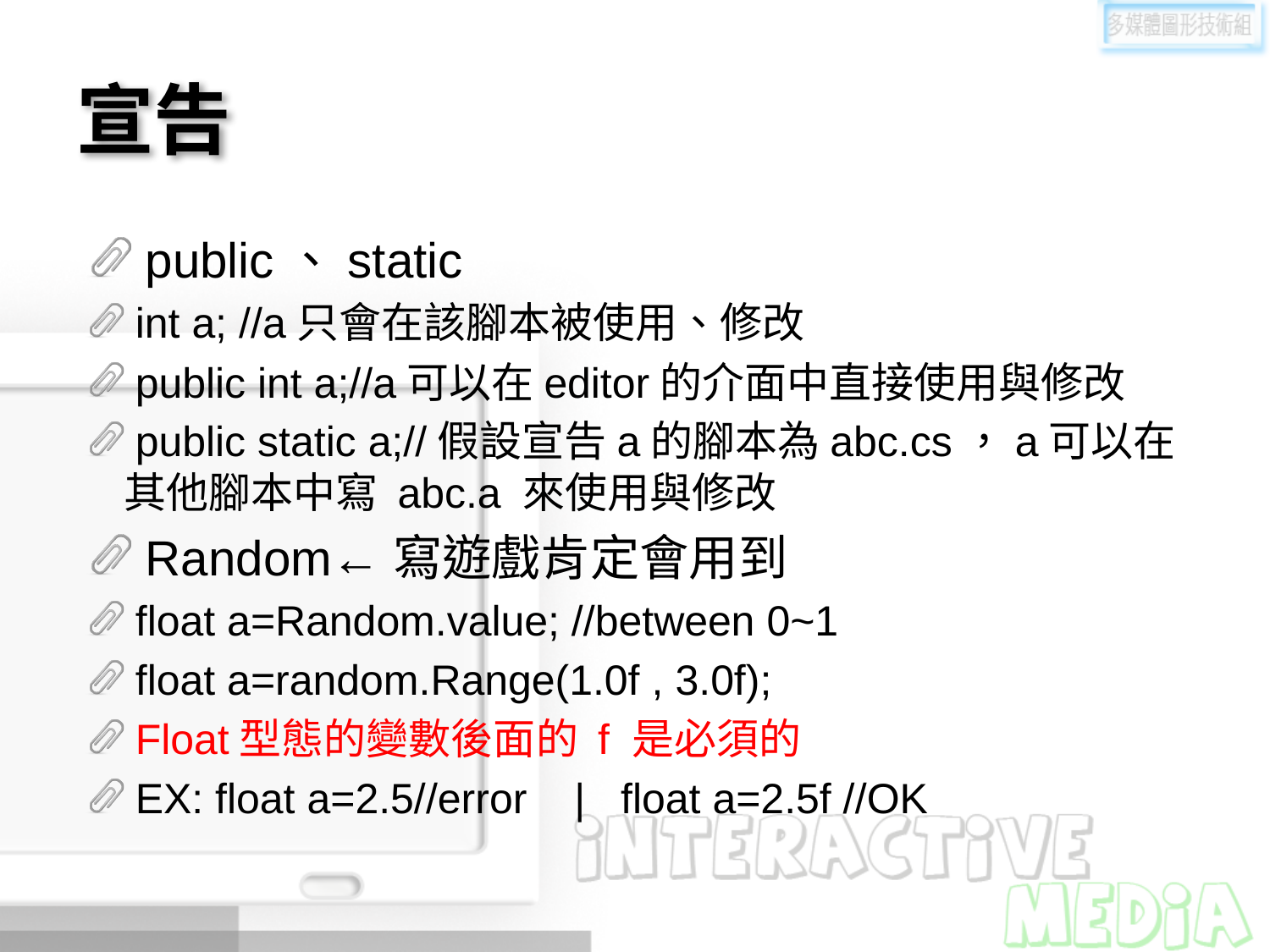

# 宣告
public、static
int a; //a只會在該腳本被使用、修改
public int a;//a可以在editor的介面中直接使用與修改
public static a;//假設宣告a的腳本為abc.cs，a可以在其他腳本中寫 abc.a 來使用與修改
Random←寫遊戲肯定會用到
float a=Random.value; //between 0~1
float a=random.Range(1.0f , 3.0f);
Float型態的變數後面的 f 是必須的
EX: float a=2.5//error    |   float a=2.5f //OK